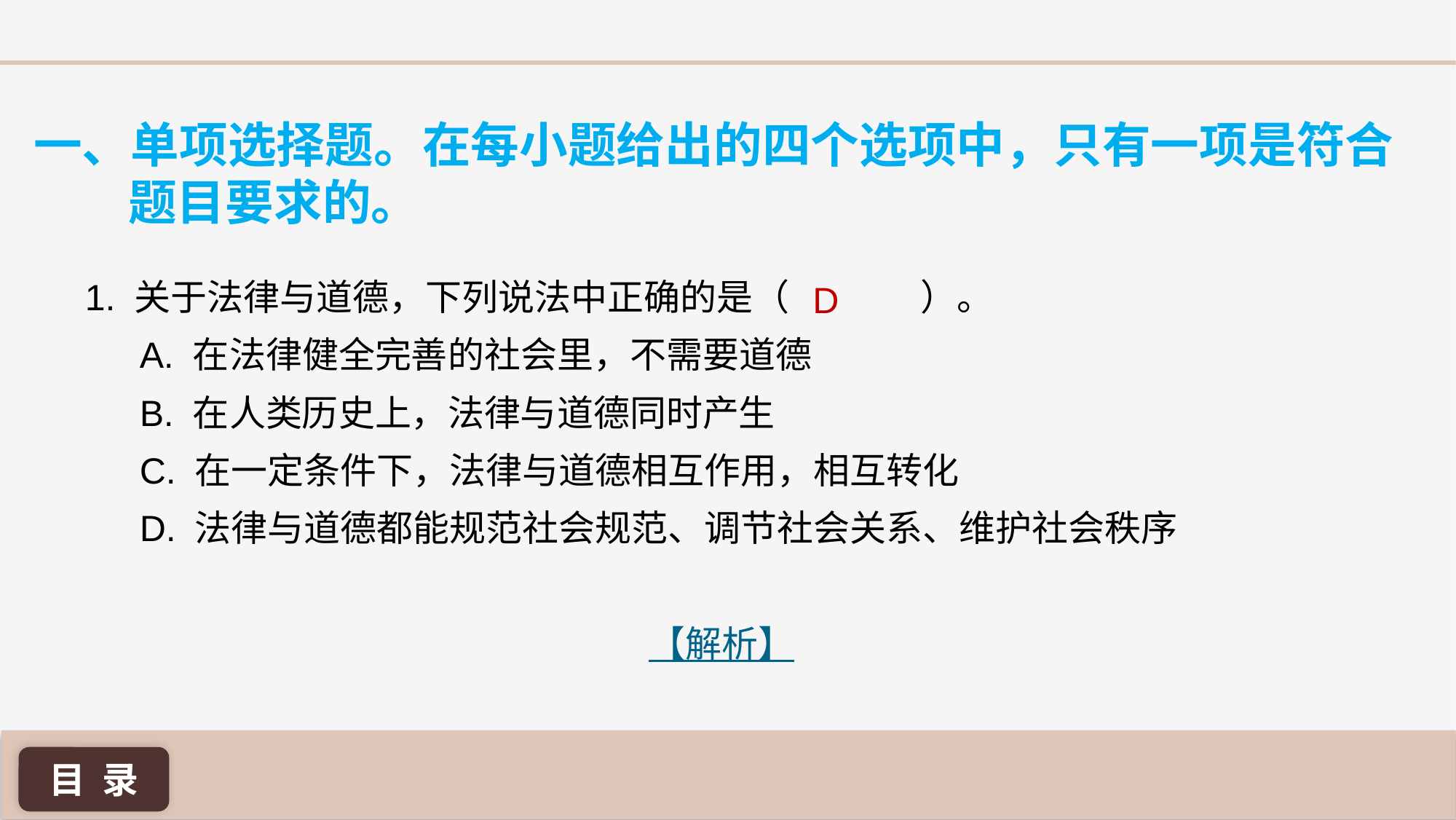

一、单项选择题。在每小题给出的四个选项中，只有一项是符合题目要求的。
1. 关于法律与道德，下列说法中正确的是（ 	  ）。
A. 在法律健全完善的社会里，不需要道德
B. 在人类历史上，法律与道德同时产生
C. 在一定条件下，法律与道德相互作用，相互转化
D. 法律与道德都能规范社会规范、调节社会关系、维护社会秩序
D
【解析】